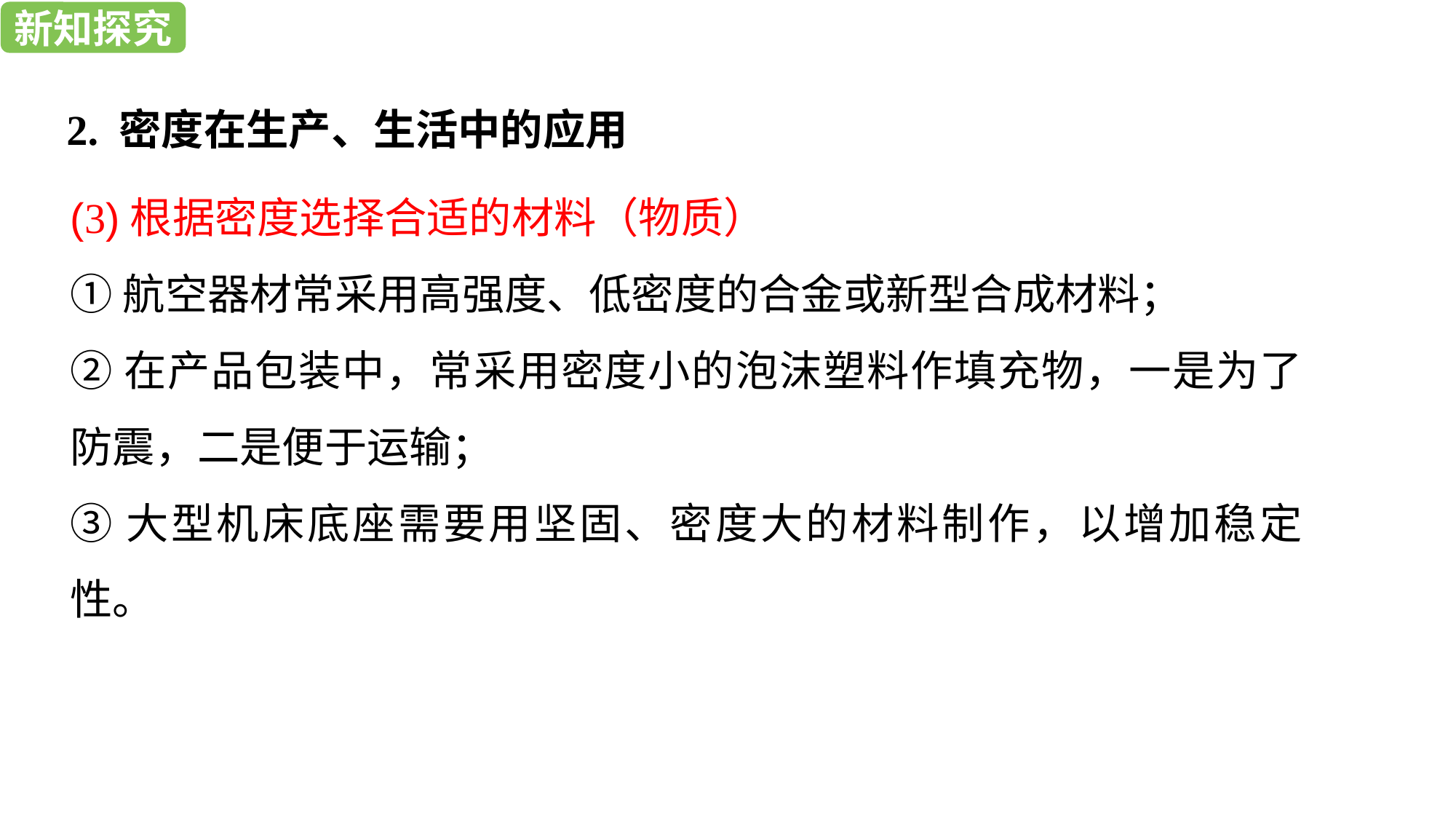

新知探究
新知探究
2. 密度在生产、生活中的应用
(3)根据密度选择合适的材料（物质）
①航空器材常采用高强度、低密度的合金或新型合成材料；
②在产品包装中，常采用密度小的泡沫塑料作填充物，一是为了防震，二是便于运输；
③大型机床底座需要用坚固、密度大的材料制作，以增加稳定性。